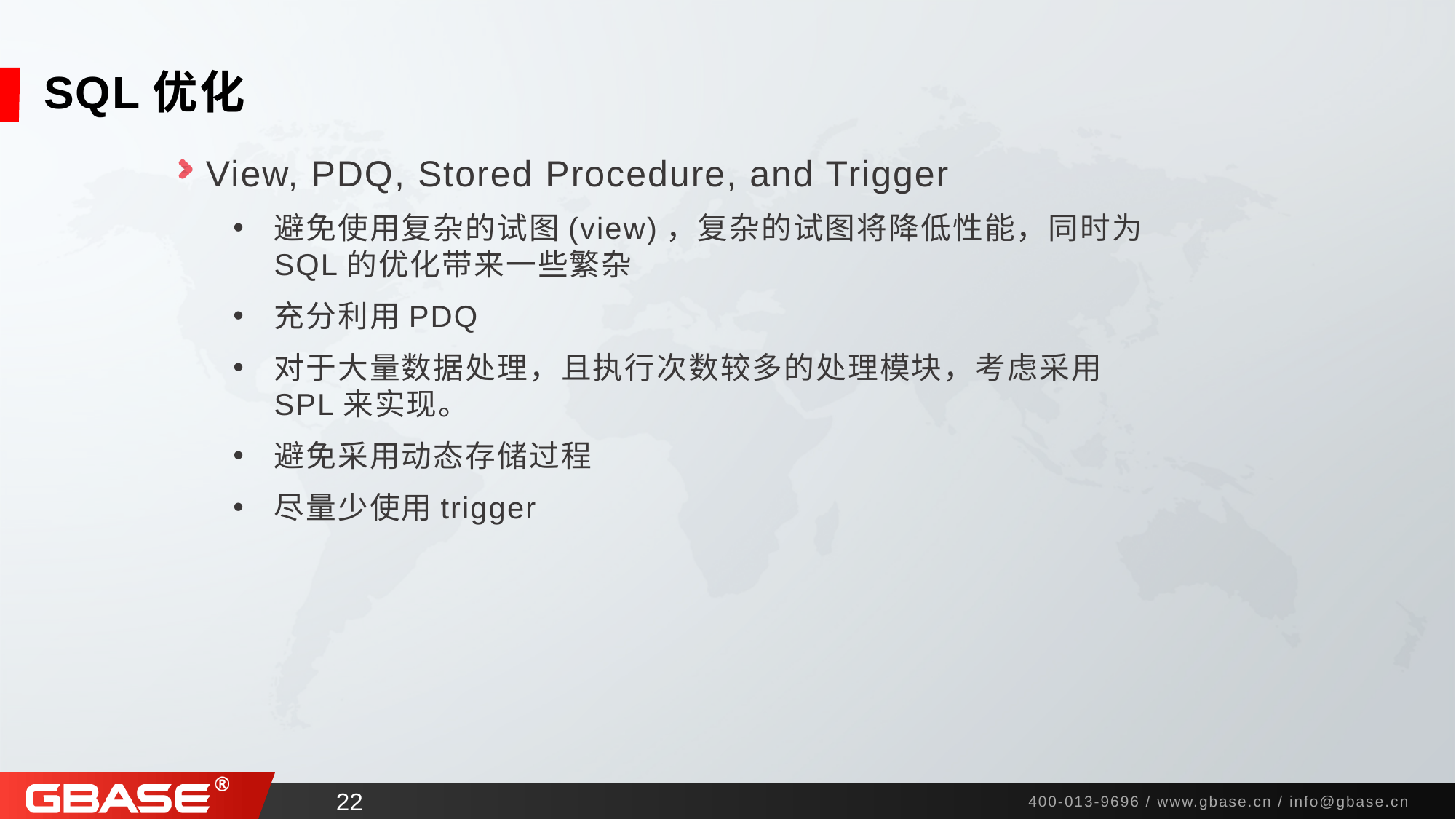

# SQL优化
View, PDQ, Stored Procedure, and Trigger
避免使用复杂的试图(view)，复杂的试图将降低性能，同时为SQL的优化带来一些繁杂
充分利用PDQ
对于大量数据处理，且执行次数较多的处理模块，考虑采用SPL来实现。
避免采用动态存储过程
尽量少使用trigger